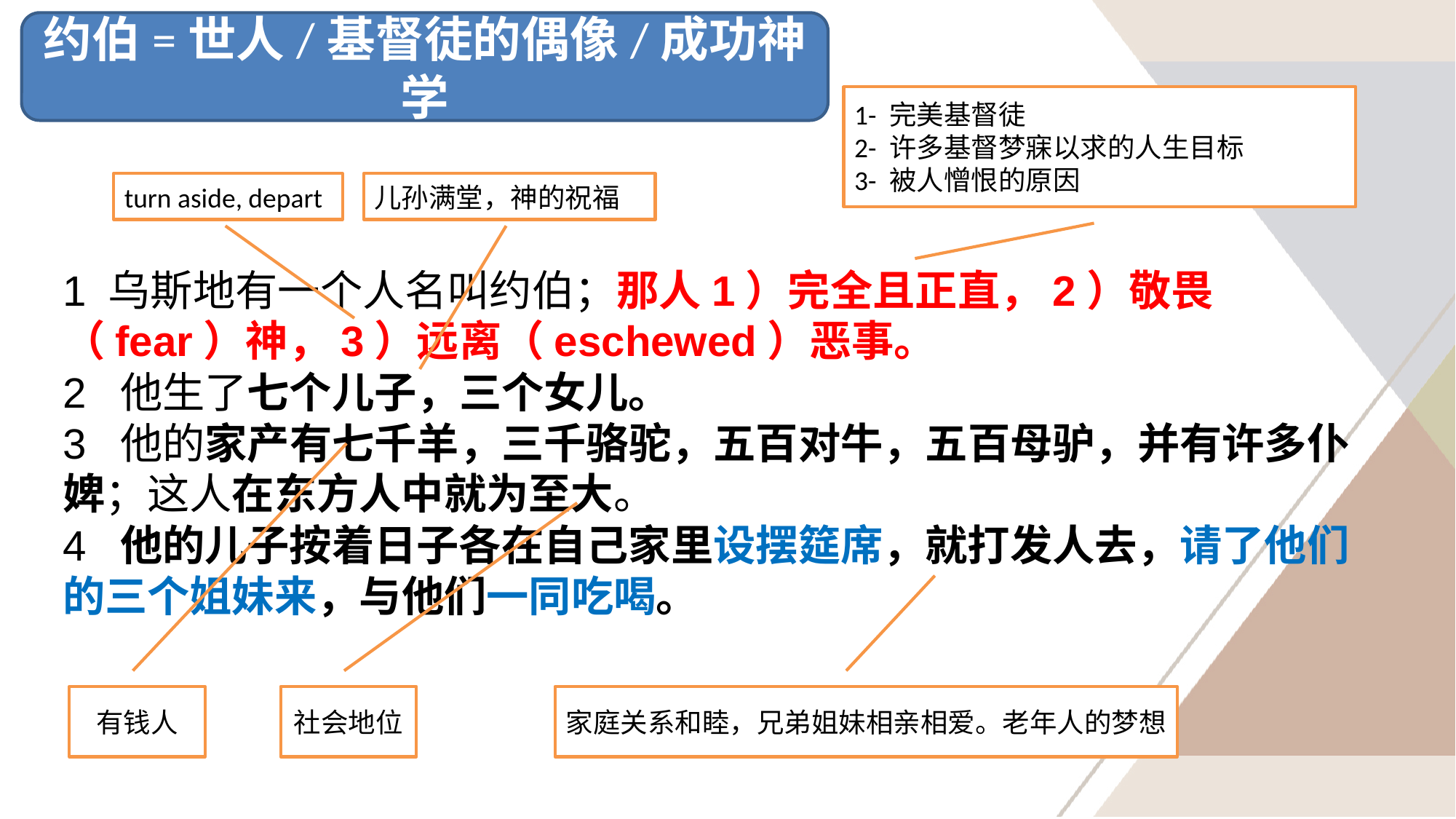

约伯=世人/基督徒的偶像/成功神学
1- 完美基督徒
2- 许多基督梦寐以求的人生目标
3- 被人憎恨的原因
turn aside, depart
儿孙满堂，神的祝福
1 乌斯地有一个人名叫约伯；那人1）完全且正直，2）敬畏（fear）神，3）远离（eschewed）恶事。
2  他生了七个儿子，三个女儿。
3  他的家产有七千羊，三千骆驼，五百对牛，五百母驴，并有许多仆婢；这人在东方人中就为至大。
4  他的儿子按着日子各在自己家里设摆筵席，就打发人去，请了他们的三个姐妹来，与他们一同吃喝。
有钱人
社会地位
家庭关系和睦，兄弟姐妹相亲相爱。老年人的梦想